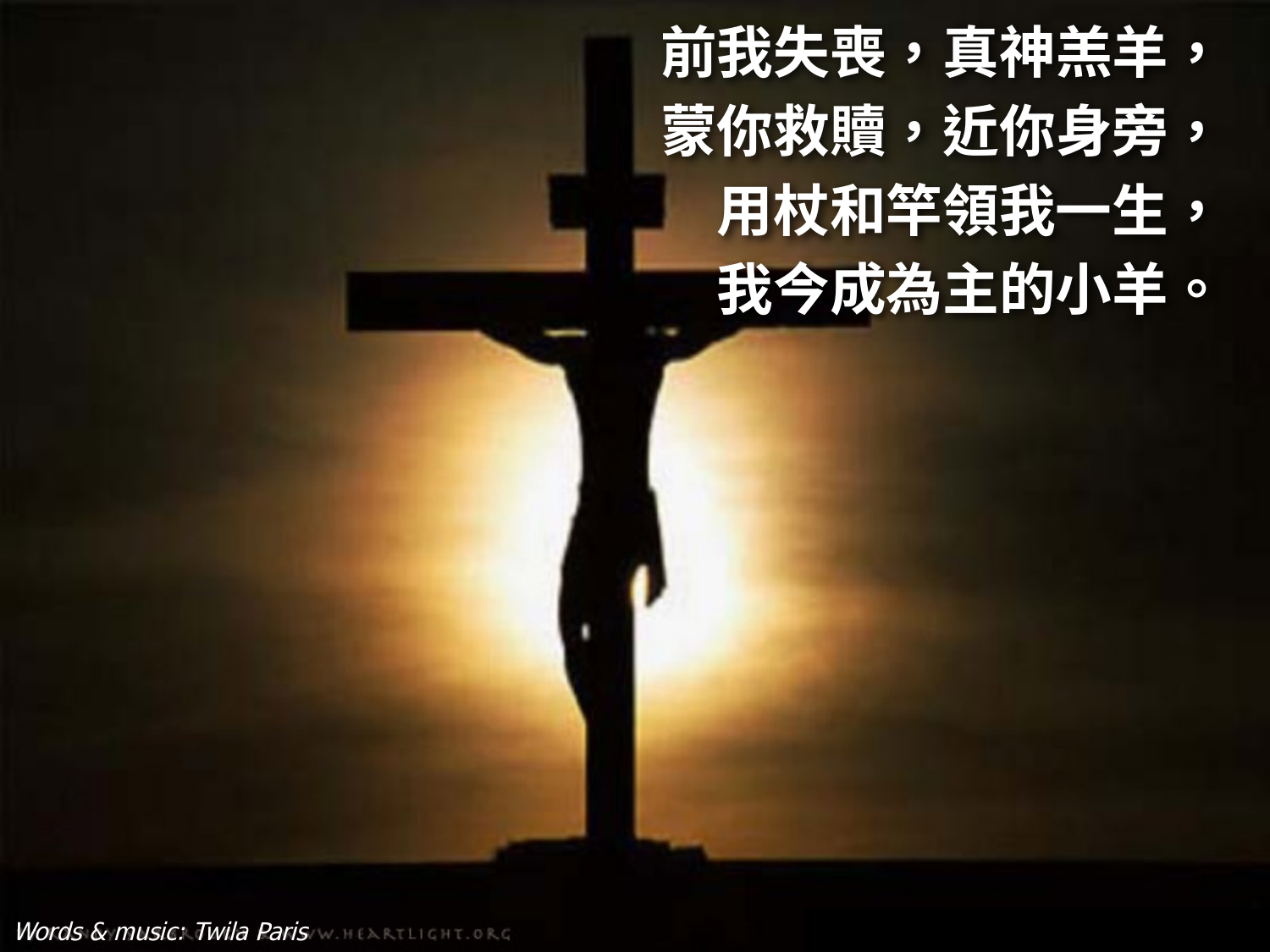

前我失喪，真神羔羊，
蒙你救贖，近你身旁，
用杖和竿領我一生，
我今成為主的小羊。
Words & music: Twila Paris